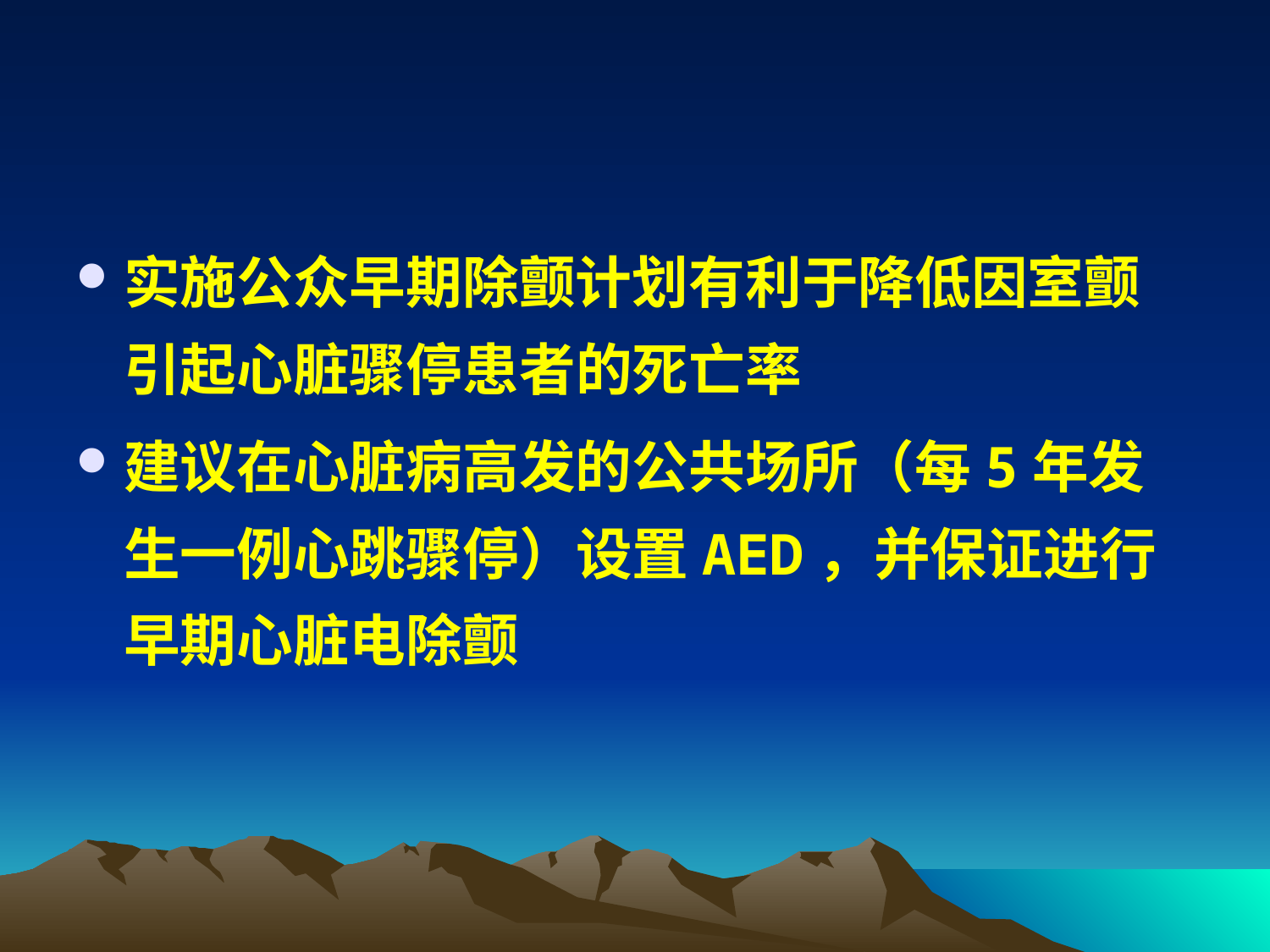

实施公众早期除颤计划有利于降低因室颤引起心脏骤停患者的死亡率
建议在心脏病高发的公共场所（每5年发生一例心跳骤停）设置AED，并保证进行早期心脏电除颤